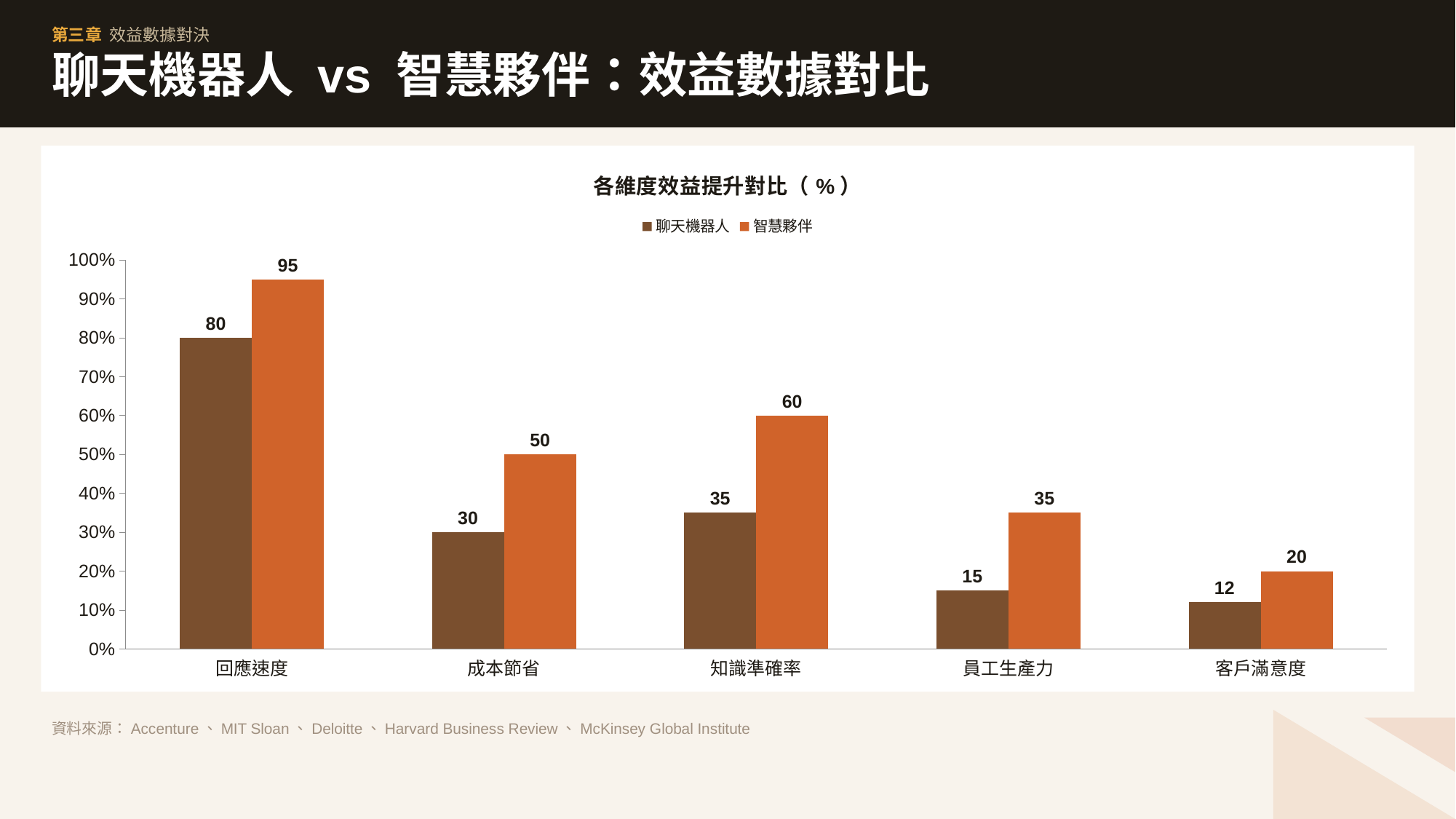

第三章  效益數據對決
聊天機器人 vs 智慧夥伴：效益數據對比

### Chart: 各維度效益提升對比（%）

| Category | 聊天機器人 | 智慧夥伴 |
|---|---|---|
| 回應速度 | 80.0 | 95.0 |
| 成本節省 | 30.0 | 50.0 |
| 知識準確率 | 35.0 | 60.0 |
| 員工生產力 | 15.0 | 35.0 |
| 客戶滿意度 | 12.0 | 20.0 |
資料來源：Accenture、MIT Sloan、Deloitte、Harvard Business Review、McKinsey Global Institute